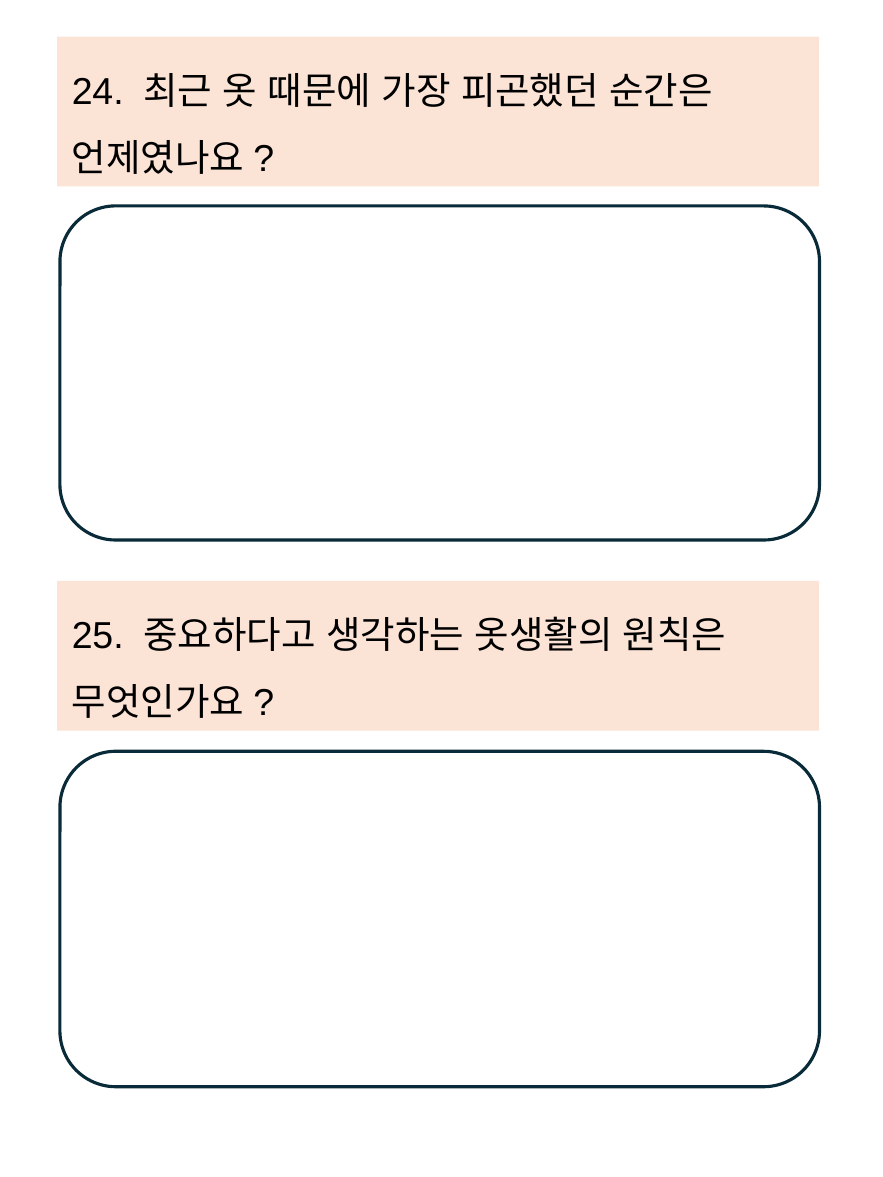

24. 최근 옷 때문에 가장 피곤했던 순간은 언제였나요?

25. 중요하다고 생각하는 옷생활의 원칙은 무엇인가요?